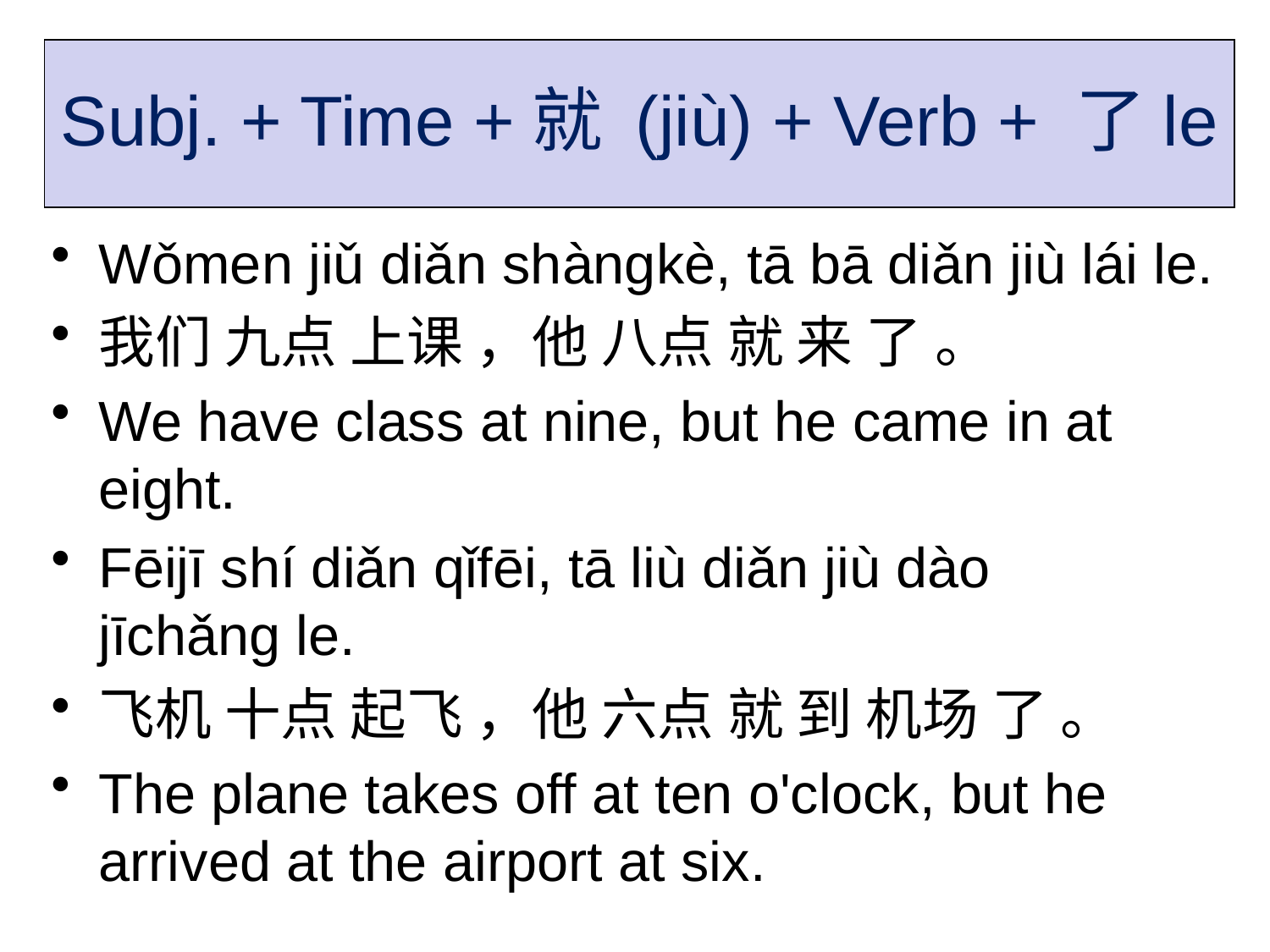

# Subj. + Time +就 (jiù) + Verb + 了le
Wǒmen jiǔ diǎn shàngkè, tā bā diǎn jiù lái le.
我们 九点 上课 ，他 八点 就 来 了 。
We have class at nine, but he came in at eight.
Fēijī shí diǎn qǐfēi, tā liù diǎn jiù dào jīchǎng le.
飞机 十点 起飞 ，他 六点 就 到 机场 了 。
The plane takes off at ten o'clock, but he arrived at the airport at six.